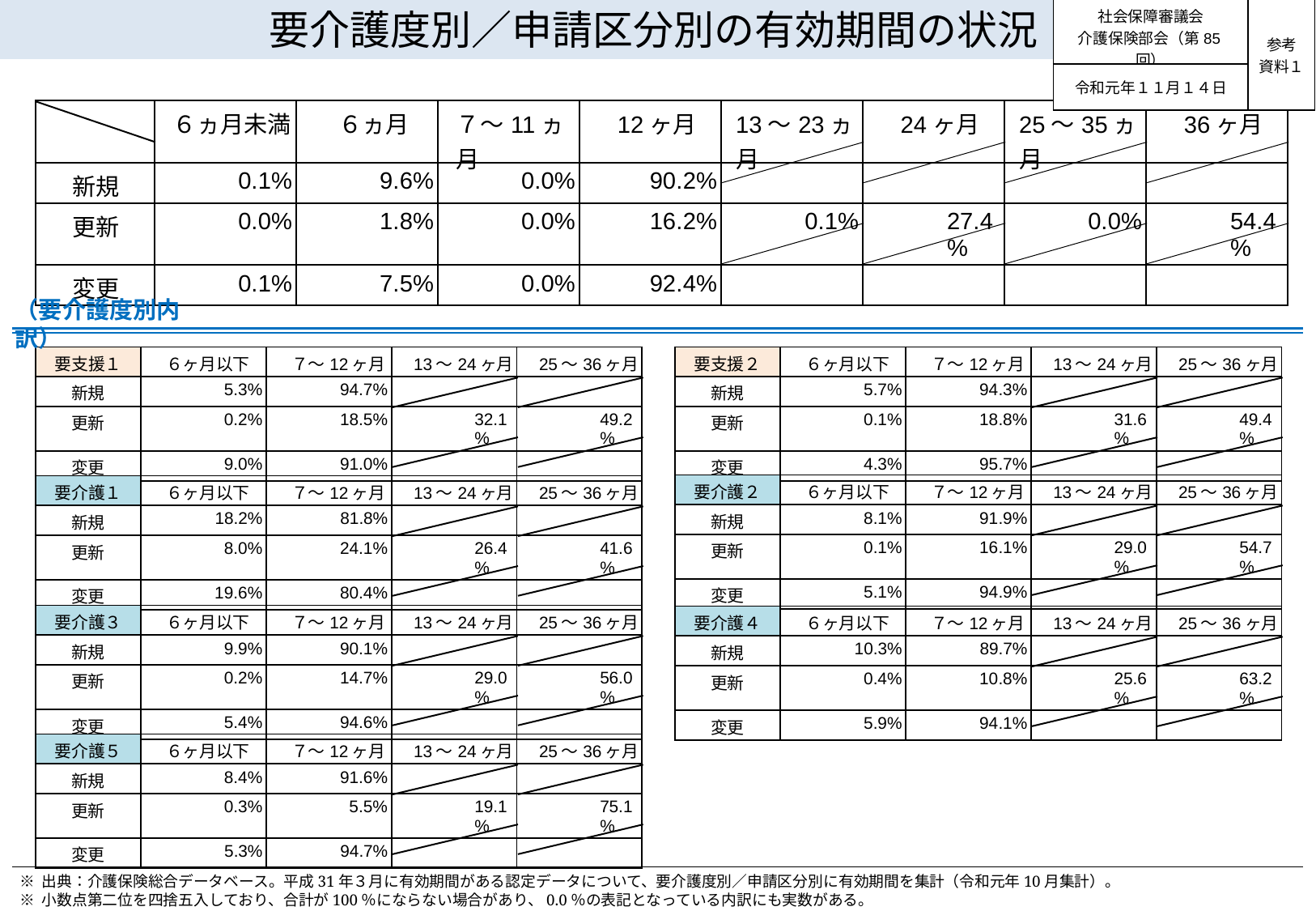

| 社会保障審議会 介護保険部会（第85回） | 参考 資料１ |
| --- | --- |
| 令和元年１１月１４日 |  |

# 要介護度別／申請区分別の有効期間の状況

|  | ６ヵ月未満 | ６ヵ月 | ７～11ヵ月 | 12ヶ月 | 13～23ヵ月 | 24ヶ月 | 25～35ヵ月 | 36ヶ月 |
| --- | --- | --- | --- | --- | --- | --- | --- | --- |
| 新規 | 0.1% | 9.6% | 0.0% | 90.2% |  |  |  |  |
| 更新 | 0.0% | 1.8% | 0.0% | 16.2% | 0.1% | 27.4% | 0.0% | 54.4% |
| 変更 | 0.1% | 7.5% | 0.0% | 92.4% |  |  |  |  |

（要介護度別内訳）

| 要支援１ | ６ヶ月以下 | ７～12ヶ月 | 13～24ヶ月 | 25～36ヶ月 |
| --- | --- | --- | --- | --- |
| 新規 | 5.3% | 94.7% |  |  |
| 更新 | 0.2% | 18.5% | 32.1% | 49.2% |
| 変更 | 9.0% | 91.0% |  |  |
| 要支援２ | ６ヶ月以下 | ７～12ヶ月 | 13～24ヶ月 | 25～36ヶ月 |
| --- | --- | --- | --- | --- |
| 新規 | 5.7% | 94.3% |  |  |
| 更新 | 0.1% | 18.8% | 31.6% | 49.4% |
| 変更 | 4.3% | 95.7% |  |  |

| 要介護２ | ６ヶ月以下 | ７～12ヶ月 | 13～24ヶ月 | 25～36ヶ月 |
| --- | --- | --- | --- | --- |
| 新規 | 8.1% | 91.9% |  |  |
| 更新 | 0.1% | 16.1% | 29.0% | 54.7% |
| 変更 | 5.1% | 94.9% |  |  |
| 要介護１ | ６ヶ月以下 | ７～12ヶ月 | 13～24ヶ月 | 25～36ヶ月 |
| --- | --- | --- | --- | --- |
| 新規 | 18.2% | 81.8% |  |  |
| 更新 | 8.0% | 24.1% | 26.4% | 41.6% |
| 変更 | 19.6% | 80.4% |  |  |

| 要介護３ | ６ヶ月以下 | ７～12ヶ月 | 13～24ヶ月 | 25～36ヶ月 |
| --- | --- | --- | --- | --- |
| 新規 | 9.9% | 90.1% |  |  |
| 更新 | 0.2% | 14.7% | 29.0% | 56.0% |
| 変更 | 5.4% | 94.6% |  |  |
| 要介護４ | ６ヶ月以下 | ７～12ヶ月 | 13～24ヶ月 | 25～36ヶ月 |
| --- | --- | --- | --- | --- |
| 新規 | 10.3% | 89.7% |  |  |
| 更新 | 0.4% | 10.8% | 25.6% | 63.2% |
| 変更 | 5.9% | 94.1% |  |  |

| 要介護５ | ６ヶ月以下 | ７～12ヶ月 | 13～24ヶ月 | 25～36ヶ月 |
| --- | --- | --- | --- | --- |
| 新規 | 8.4% | 91.6% |  |  |
| 更新 | 0.3% | 5.5% | 19.1% | 75.1% |
| 変更 | 5.3% | 94.7% |  |  |

※ 出典：介護保険総合データベース。平成31年３月に有効期間がある認定データについて、要介護度別／申請区分別に有効期間を集計（令和元年10月集計）。
※ 小数点第二位を四捨五入しており、合計が100％にならない場合があり、0.0％の表記となっている内訳にも実数がある。